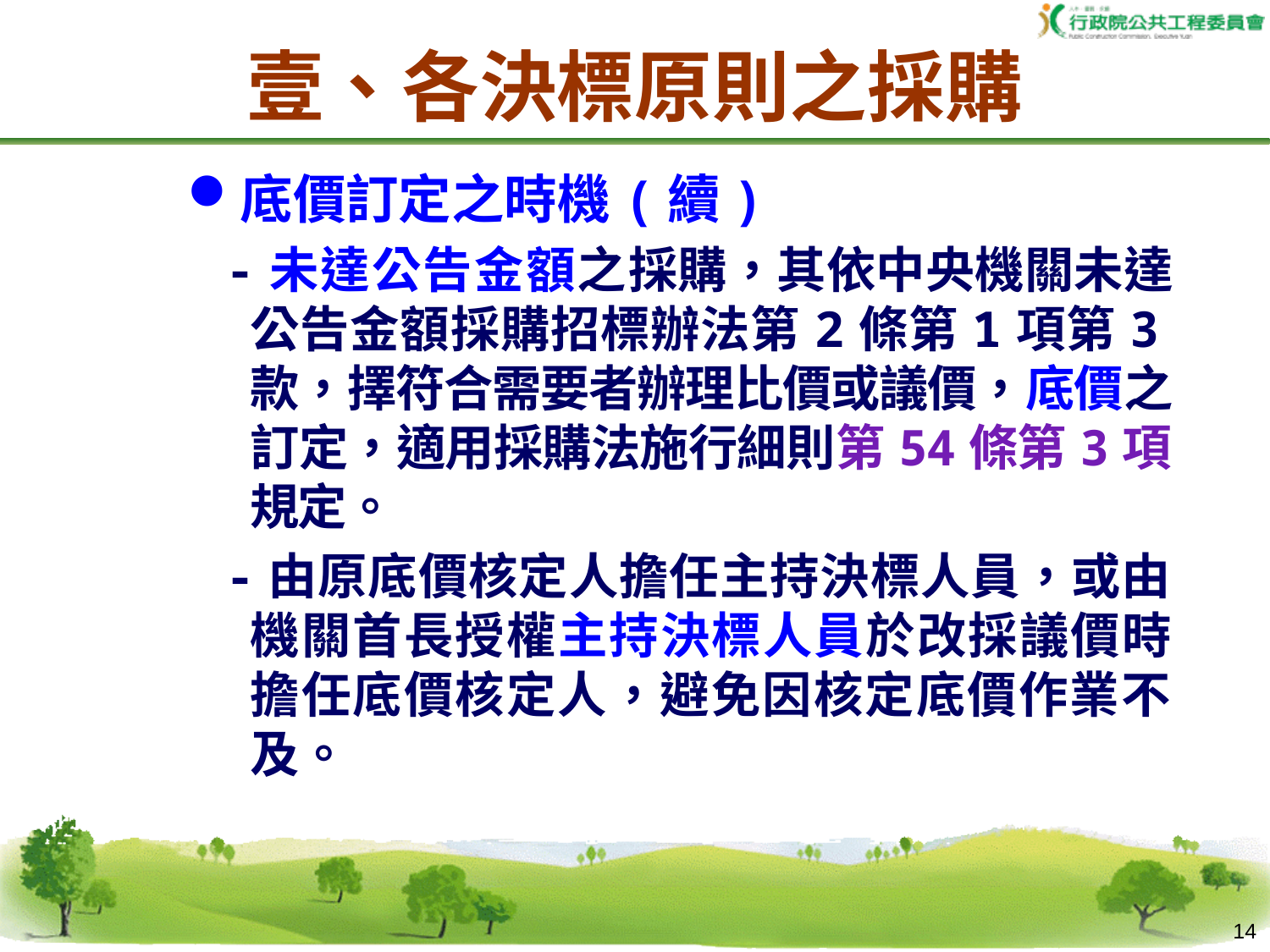

壹、各決標原則之採購
底價訂定之時機(續)
-未達公告金額之採購，其依中央機關未達公告金額採購招標辦法第2條第1項第3款，擇符合需要者辦理比價或議價，底價之訂定，適用採購法施行細則第54條第3項規定。
-由原底價核定人擔任主持決標人員，或由機關首長授權主持決標人員於改採議價時擔任底價核定人，避免因核定底價作業不及。

14